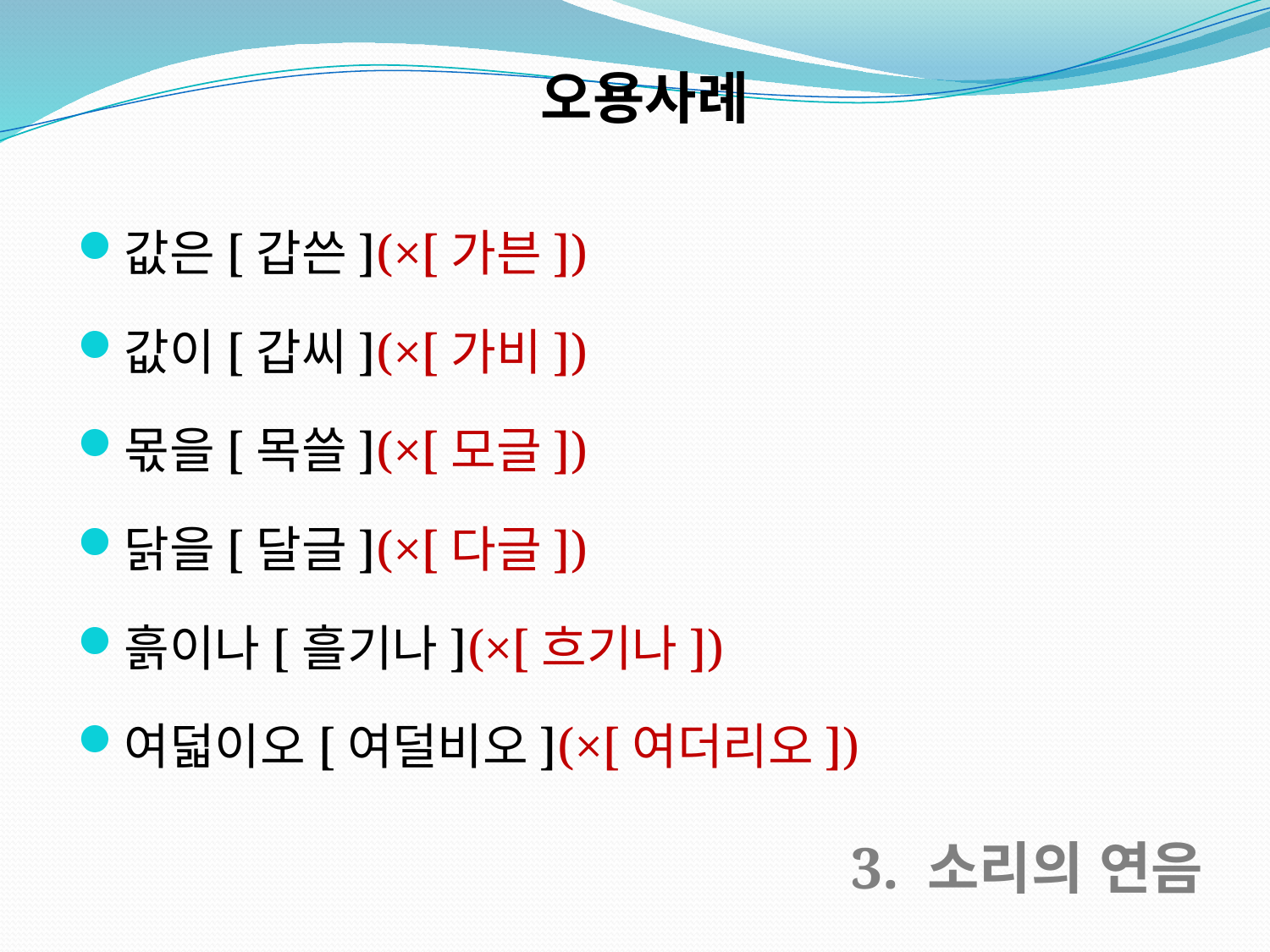

오용사례
값은[갑쓴](×[가븐])
값이[갑씨](×[가비])
몫을[목쓸](×[모글])
닭을[달글](×[다글])
흙이나[흘기나](×[흐기나])
여덟이오[여덜비오](×[여더리오])
3. 소리의 연음